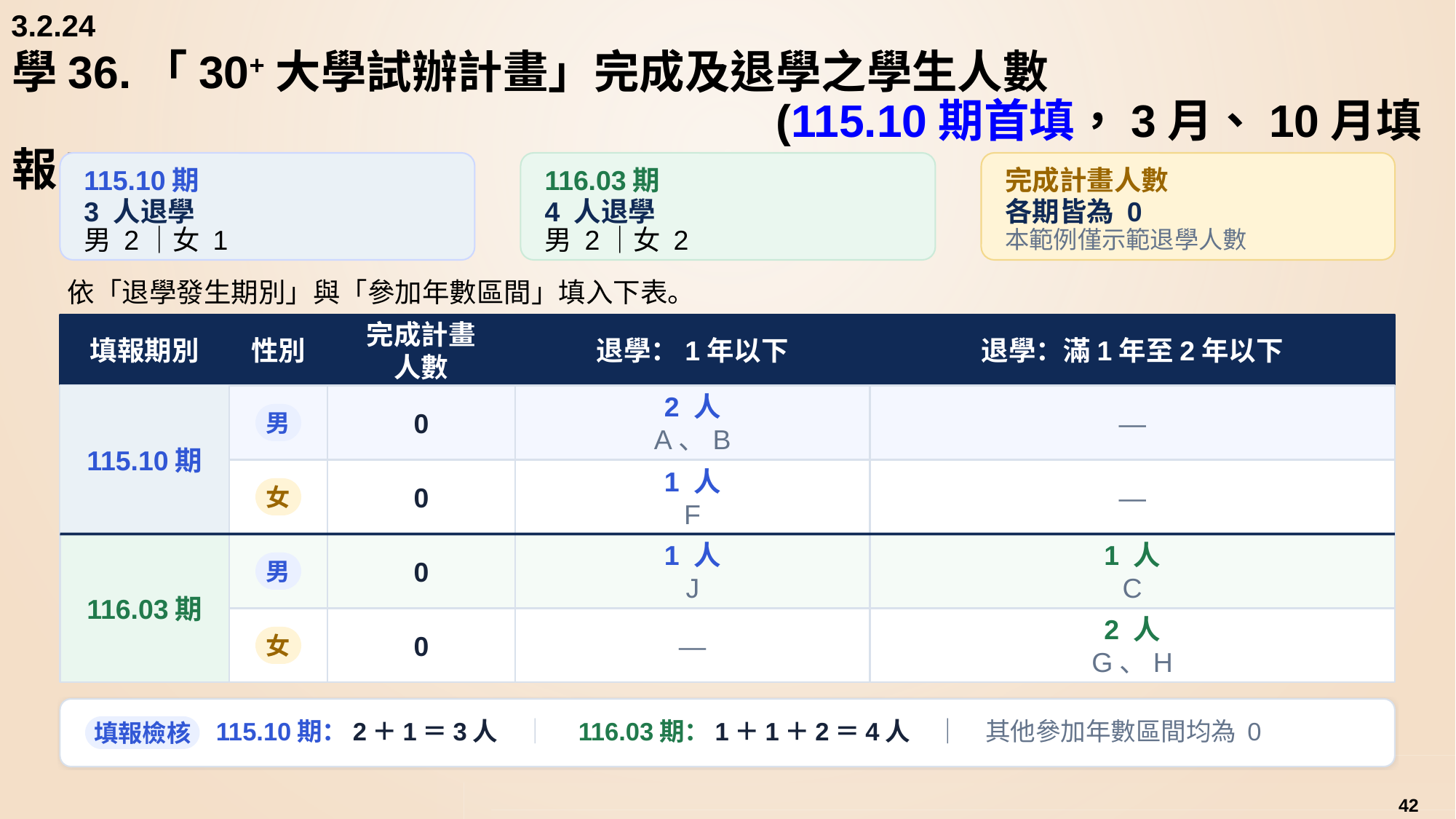

3.2.24
# 學36.「30+大學試辦計畫」完成及退學之學生人數 (115.10期首填，3月、10月填報)

115.10期
3 人退學
男 2｜女 1

116.03期
4 人退學
男 2｜女 2

完成計畫人數
各期皆為 0
本範例僅示範退學人數
依「退學發生期別」與「參加年數區間」填入下表。

填報期別
性別
完成計畫
人數
退學：1年以下
退學：滿1年至2年以下

115.10期

0

—
2 人
A、B

男

0

—
1 人
F

女

116.03期

0

1 人
J
1 人
C

男

0

—

2 人
G、H

女

115.10期：2＋1＝3人　｜　116.03期：1＋1＋2＝4人　｜　其他參加年數區間均為 0

填報檢核